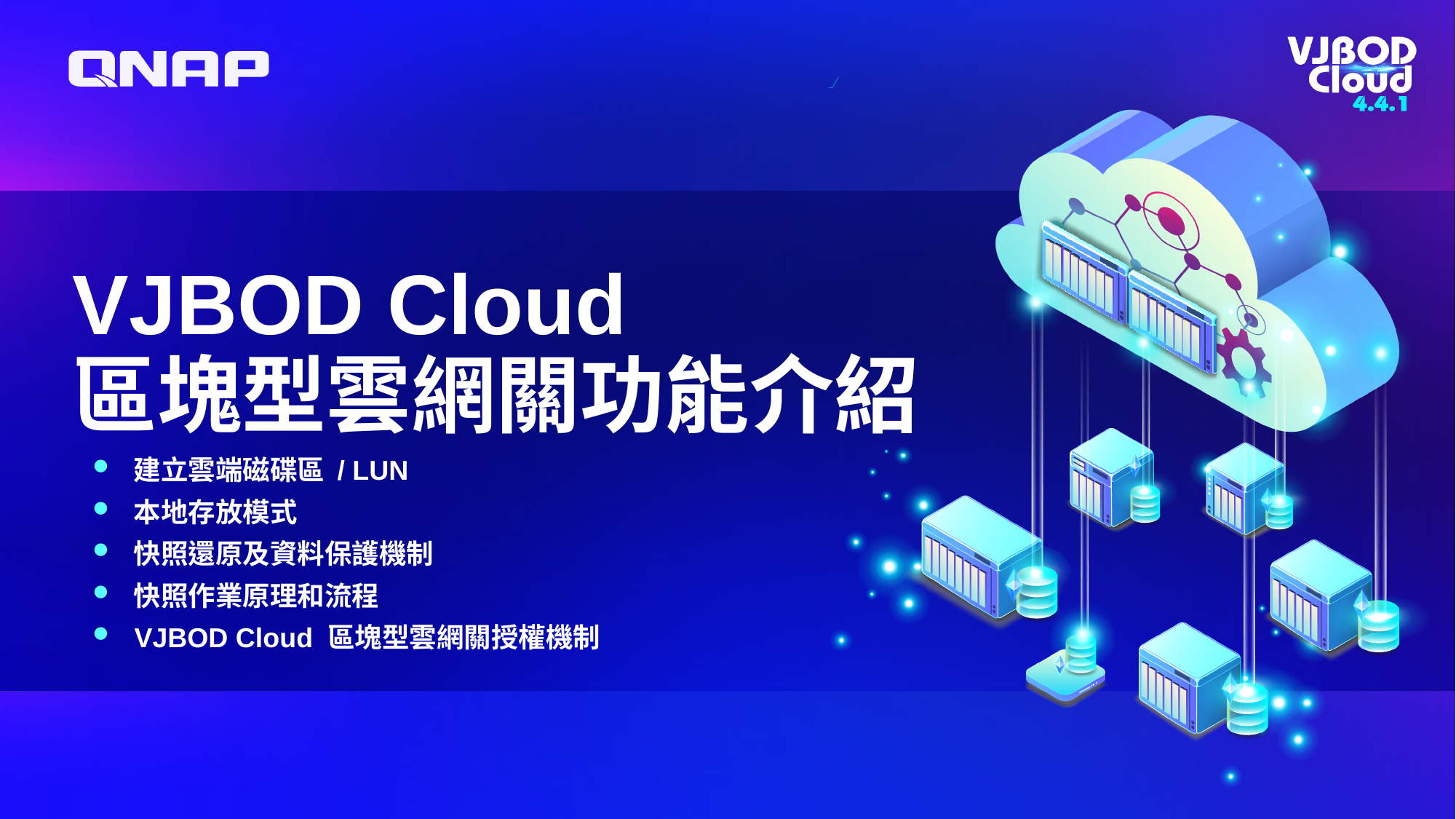

# VJBOD cloud 區塊型雲網關功能介紹
建立雲端磁碟區 / LUN
本地存放模式
快照還原及資料保護機制
快照作業原理和流程
 VJBOD Cloud 區塊型雲網關授權機制